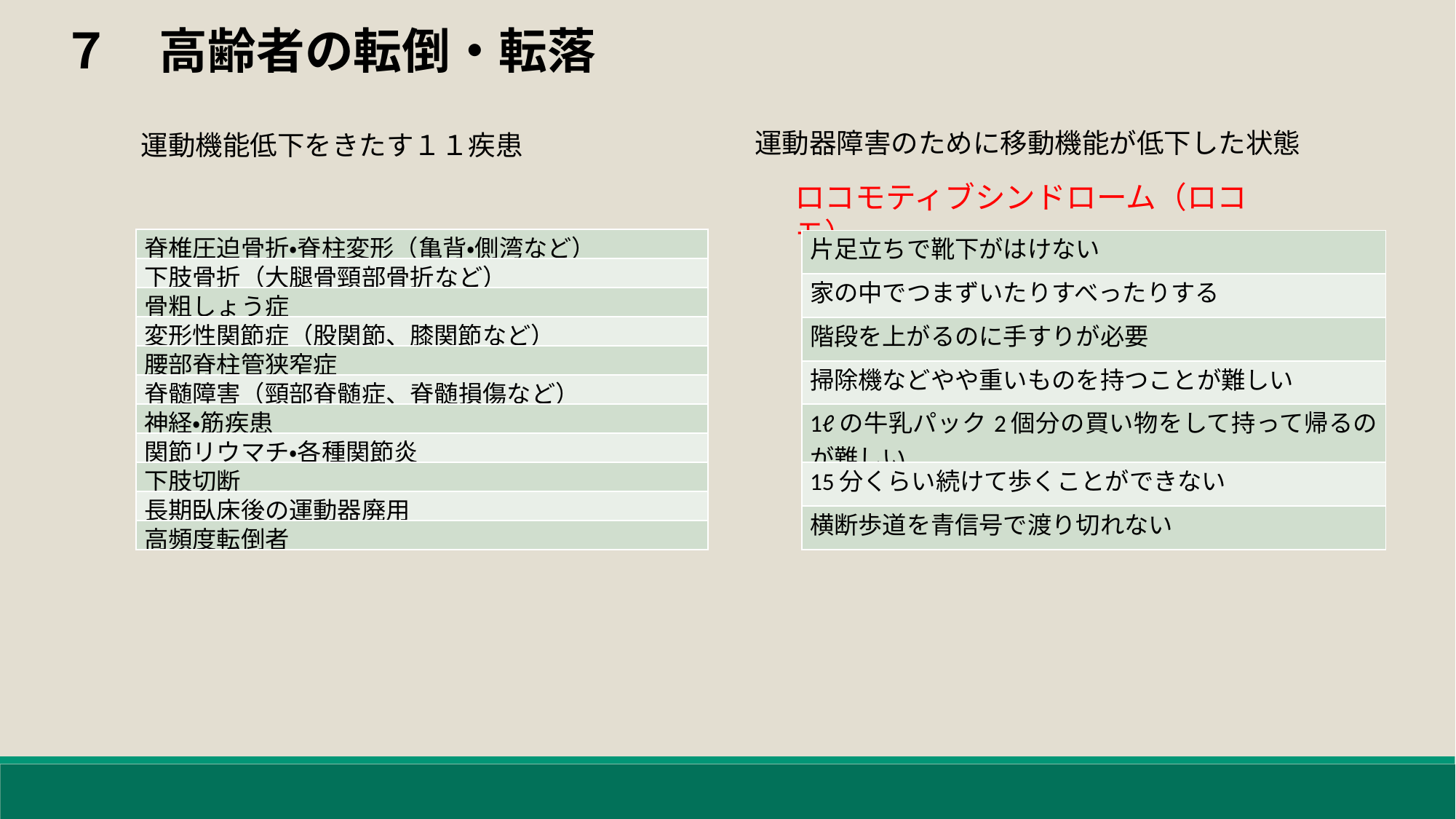

７　高齢者の転倒・転落
運動器障害のために移動機能が低下した状態
運動機能低下をきたす１１疾患
ロコモティブシンドローム（ロコモ）
| 脊椎圧迫骨折・脊柱変形（亀背・側湾など） |
| --- |
| 下肢骨折（大腿骨頸部骨折など） |
| 骨粗しょう症 |
| 変形性関節症（股関節、膝関節など） |
| 腰部脊柱管狭窄症 |
| 脊髄障害（頸部脊髄症、脊髄損傷など） |
| 神経・筋疾患 |
| 関節リウマチ・各種関節炎 |
| 下肢切断 |
| 長期臥床後の運動器廃用 |
| 高頻度転倒者 |
| 片足立ちで靴下がはけない |
| --- |
| 家の中でつまずいたりすべったりする |
| 階段を上がるのに手すりが必要 |
| 掃除機などやや重いものを持つことが難しい |
| 1ℓの牛乳パック2個分の買い物をして持って帰るのが難しい |
| 15分くらい続けて歩くことができない |
| 横断歩道を青信号で渡り切れない |